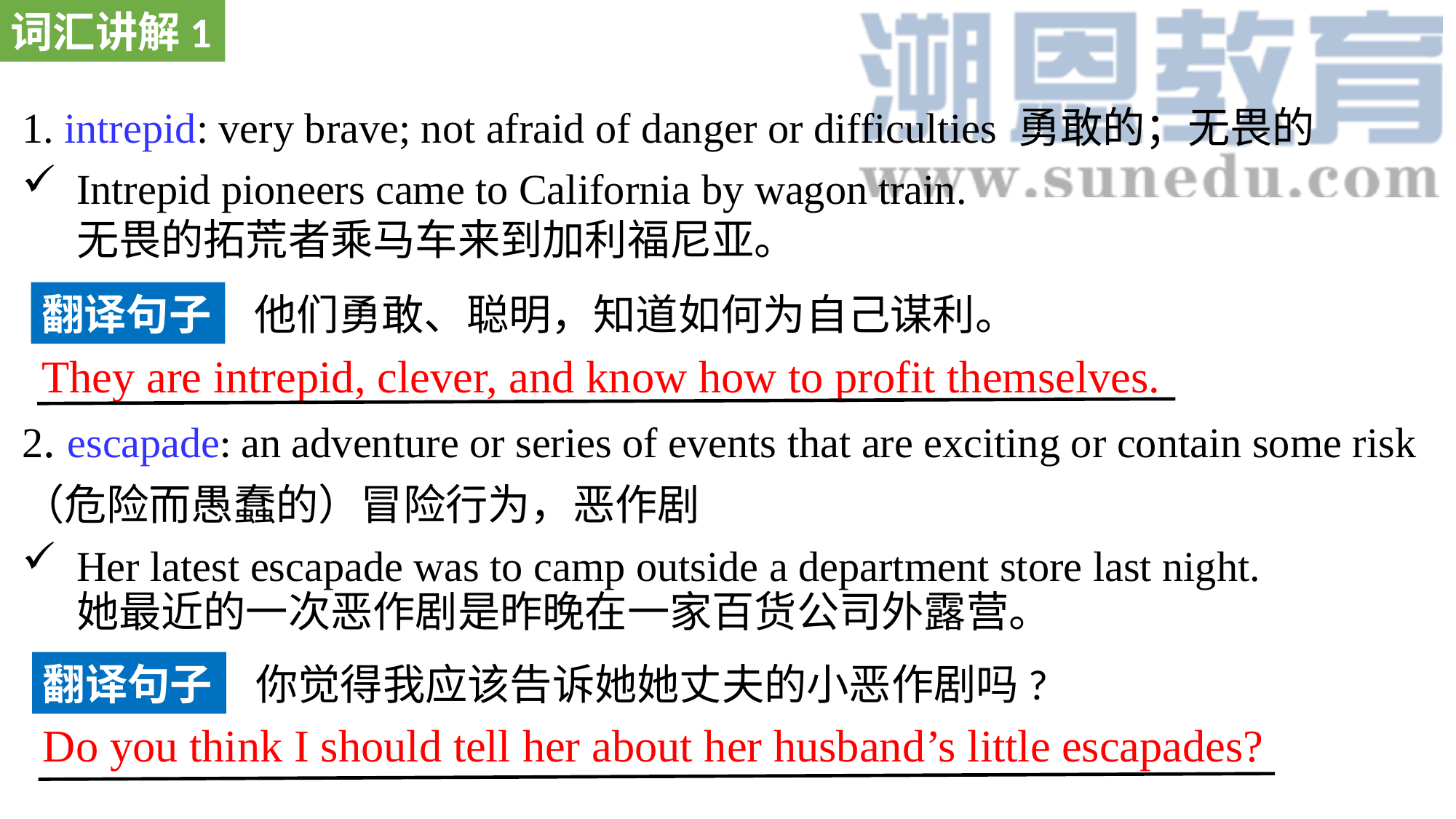

词汇讲解1
1. intrepid: very brave; not afraid of danger or difficulties 勇敢的；无畏的
Intrepid pioneers came to California by wagon train.                                         无畏的拓荒者乘马车来到加利福尼亚。

2. escapade: an adventure or series of events that are exciting or contain some risk
（危险而愚蠢的）冒险行为，恶作剧
Her latest escapade was to camp outside a department store last night.              她最近的一次恶作剧是昨晚在一家百货公司外露营。
翻译句子
他们勇敢、聪明，知道如何为自己谋利。
They are intrepid, clever, and know how to profit themselves.
翻译句子
你觉得我应该告诉她她丈夫的小恶作剧吗?
Do you think I should tell her about her husband’s little escapades?